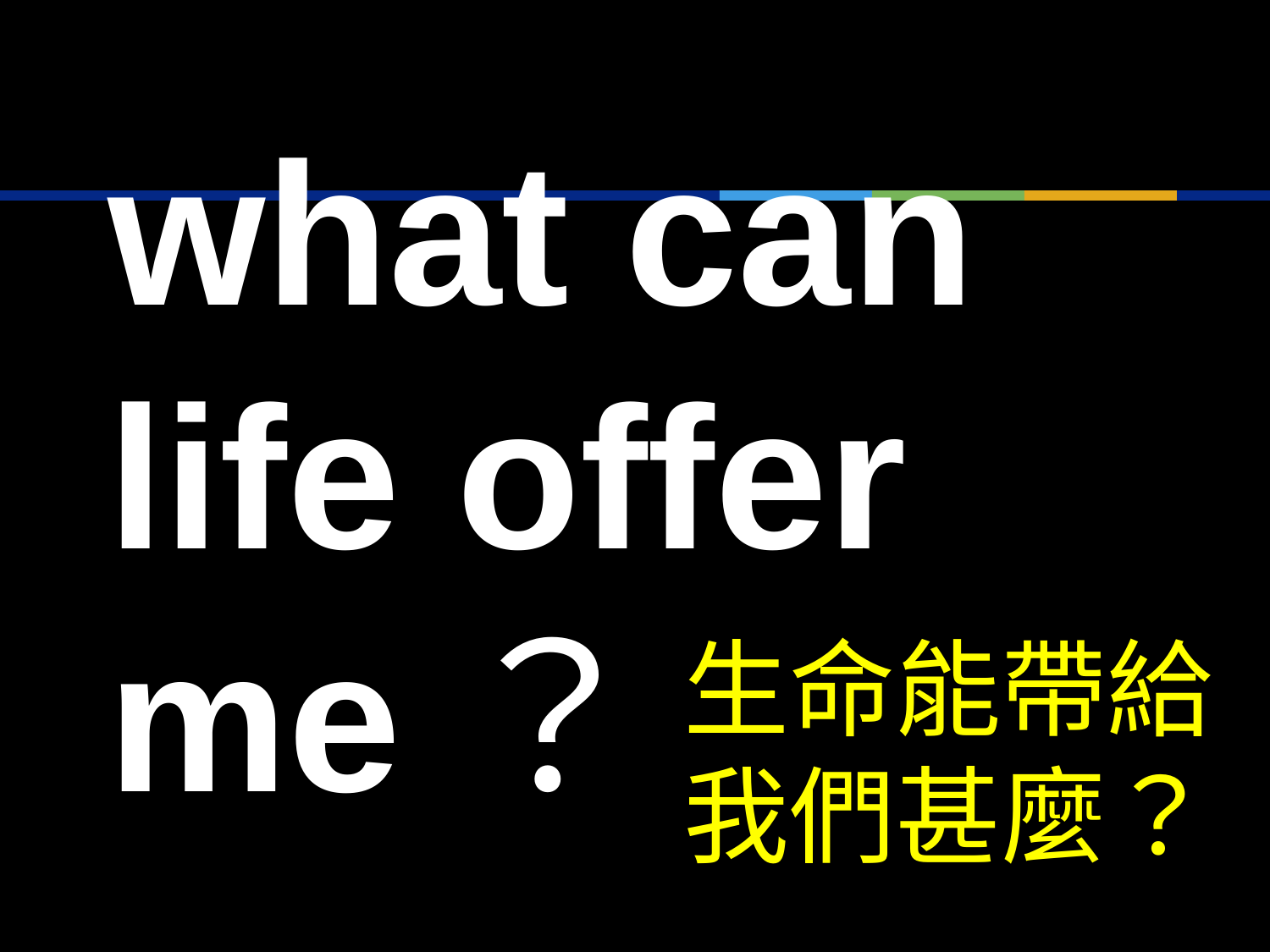

what can life offer me？
生命能帶給
我們甚麼？